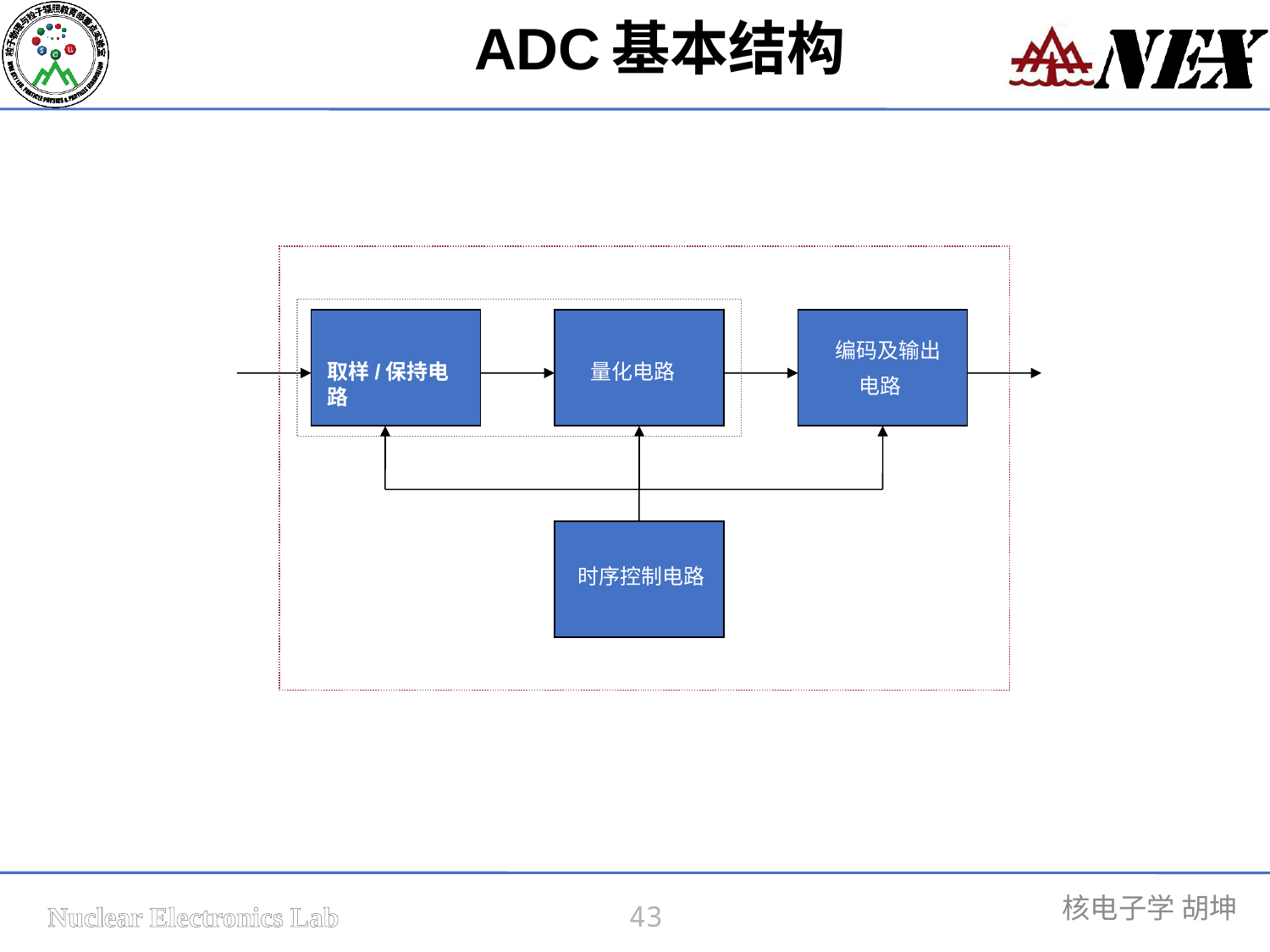

ADC基本结构

  编码及输出
       电路
取样/保持电路
    量化电路

时序控制电路
43